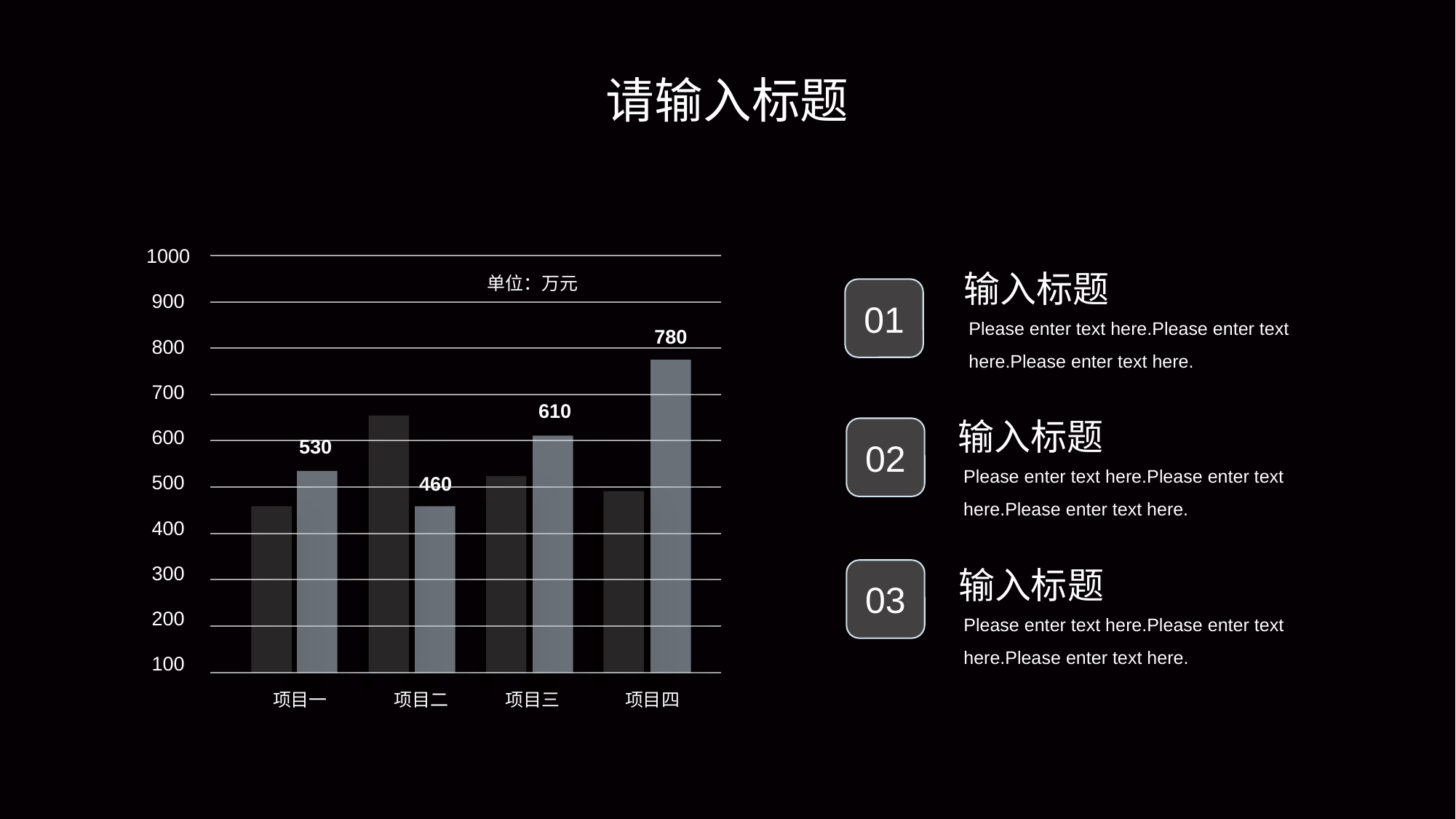

请输入标题
1000
900
800
700
600
500
400
300
200
100
单位：万元
780

610

530

460

项目一
项目二
项目三
项目四
输入标题
01
Please enter text here.Please enter text here.Please enter text here.
输入标题
02
Please enter text here.Please enter text here.Please enter text here.
输入标题
03
Please enter text here.Please enter text here.Please enter text here.